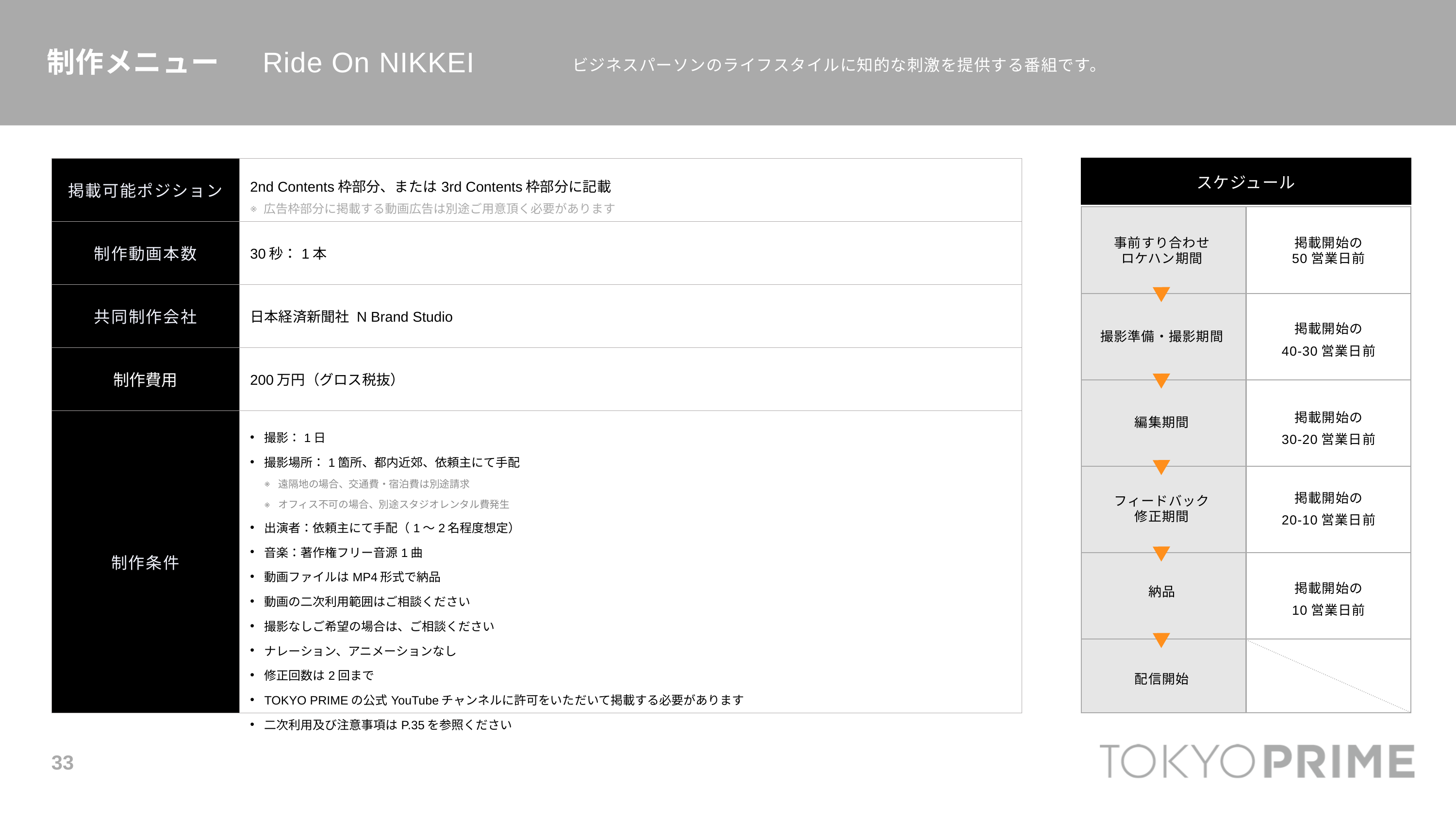

制作メニュー　 Ride On NIKKEI
ビジネスパーソンのライフスタイルに知的な刺激を提供する番組です。
| 掲載可能ポジション | 2nd Contents枠部分、または3rd Contents枠部分に記載 広告枠部分に掲載する動画広告は別途ご用意頂く必要があります |
| --- | --- |
| 制作動画本数 | 30秒：1本 |
| 共同制作会社 | 日本経済新聞社 N Brand Studio |
| 制作費用 | 200万円（グロス税抜） |
| 制作条件 | 撮影：1日 撮影場所：1箇所、都内近郊、依頼主にて手配 遠隔地の場合、交通費・宿泊費は別途請求 オフィス不可の場合、別途スタジオレンタル費発生 出演者：依頼主にて手配（1〜2名程度想定） 音楽：著作権フリー音源1曲 動画ファイルはMP4形式で納品 動画の二次利用範囲はご相談ください 撮影なしご希望の場合は、ご相談ください ナレーション、アニメーションなし 修正回数は2回まで TOKYO PRIMEの公式YouTubeチャンネルに許可をいただいて掲載する必要があります 二次利用及び注意事項はP.35を参照ください |

スケジュール

事前すり合わせ
ロケハン期間
掲載開始の
50営業日前

掲載開始の
40-30営業日前
撮影準備・撮影期間

掲載開始の
30-20営業日前
編集期間

掲載開始の
20-10営業日前
フィードバック
修正期間

掲載開始の
10営業日前
納品

配信開始
33